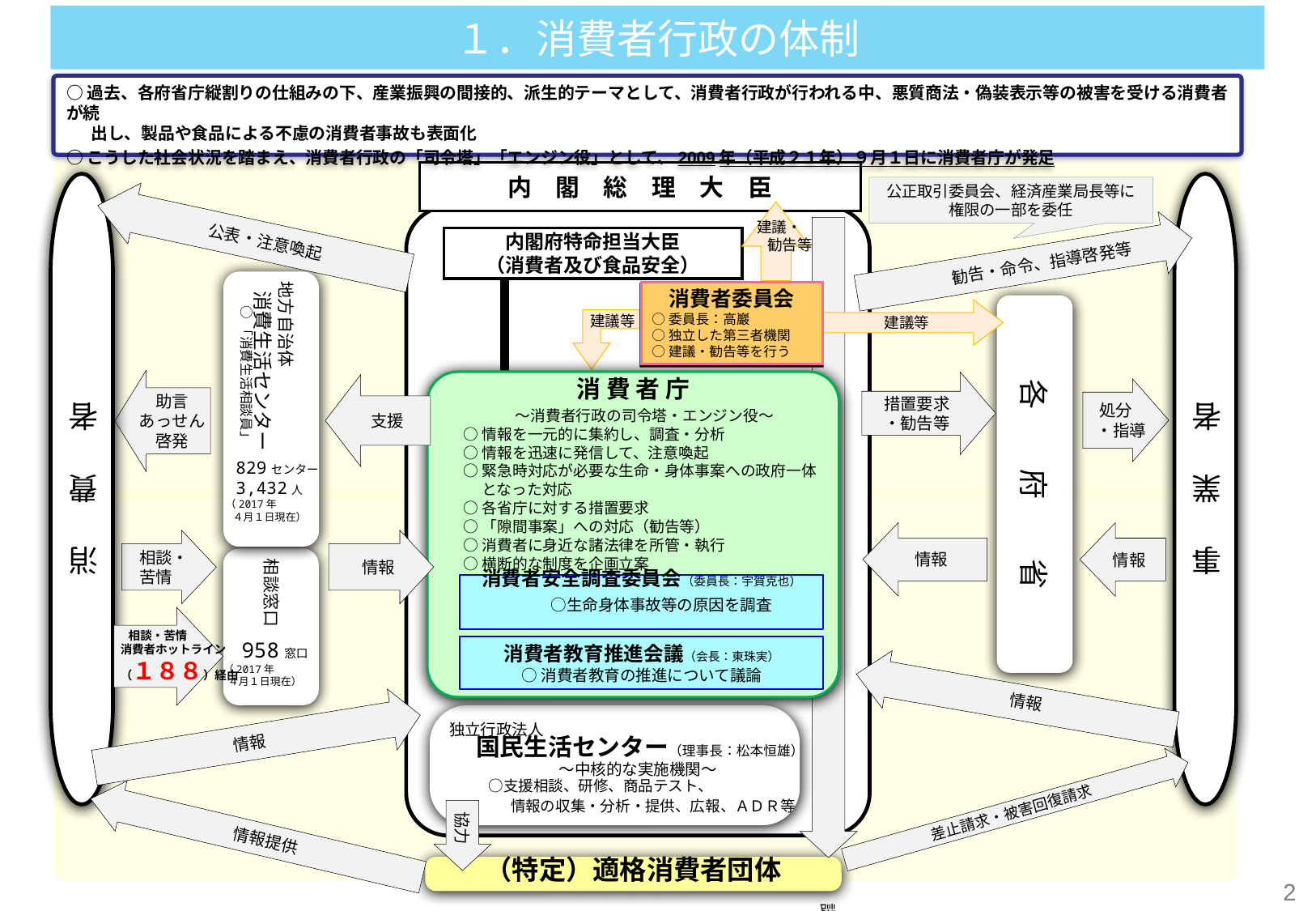

１．消費者行政の体制
○過去、各府省庁縦割りの仕組みの下、産業振興の間接的、派生的テーマとして、消費者行政が行われる中、悪質商法・偽装表示等の被害を受ける消費者が続
　  出し、製品や食品による不慮の消費者事故も表面化

○こうした社会状況を踏まえ、消費者行政の「司令塔」「エンジン役」として、2009年（平成２１年）９月１日に消費者庁が発足

内　閣　総　理　大　臣
公正取引委員会、経済産業局長等に
権限の一部を委任

公表・注意喚起
建議・
  勧告等
内閣府特命担当大臣
（消費者及び食品安全）
         　　　勧告・命令、指導啓発等

地方自治体
 消費生活センター
    ○「消費生活相談員」
消費者委員会
○委員長：高巖
○独立した第三者機関
○建議・勧告等を行う
各　　府　　省
建議等
建議等

助言
あっせん
啓発
消 費 者 庁

  措置要求
  ・勧告等
支援
 処分
    ・指導
～消費者行政の司令塔・エンジン役～
○情報を一元的に集約し、調査・分析
○情報を迅速に発信して、注意喚起
○緊急時対応が必要な生命・身体事案への政府一体
　 となった対応
○各省庁に対する措置要求
○「隙間事案」への対応（勧告等）
○消費者に身近な諸法律を所管・執行
○横断的な制度を企画立案
 829センター
 3,432人
（2017年
  ４月１日現在）

消

費

者
事

業

者

　　　　　　　　　　　　　　　　　　　　　　　　　　　　　　　　　　　　　　　　　　　　　　　認定
情報
情報
  相談・
  苦情
　 情報
相談窓口
消費者安全調査委員会（委員長：宇賀克也）
　　　　　○生命身体事故等の原因を調査
  相談・苦情
消費者ホットライン
（１８８）経由
958窓口
 （2017年
   ４月１日現在）

消費者教育推進会議（会長：東珠実）
○消費者教育の推進について議論
情報
独立行政法人
　国民生活センター（理事長：松本恒雄）

情報
～中核的な実施機関～
　　○支援相談、研修、商品テスト、
　　情報の収集・分析・提供、広報、ＡＤＲ等
差止請求・被害回復請求
協力
情報提供
（特定）適格消費者団体
2